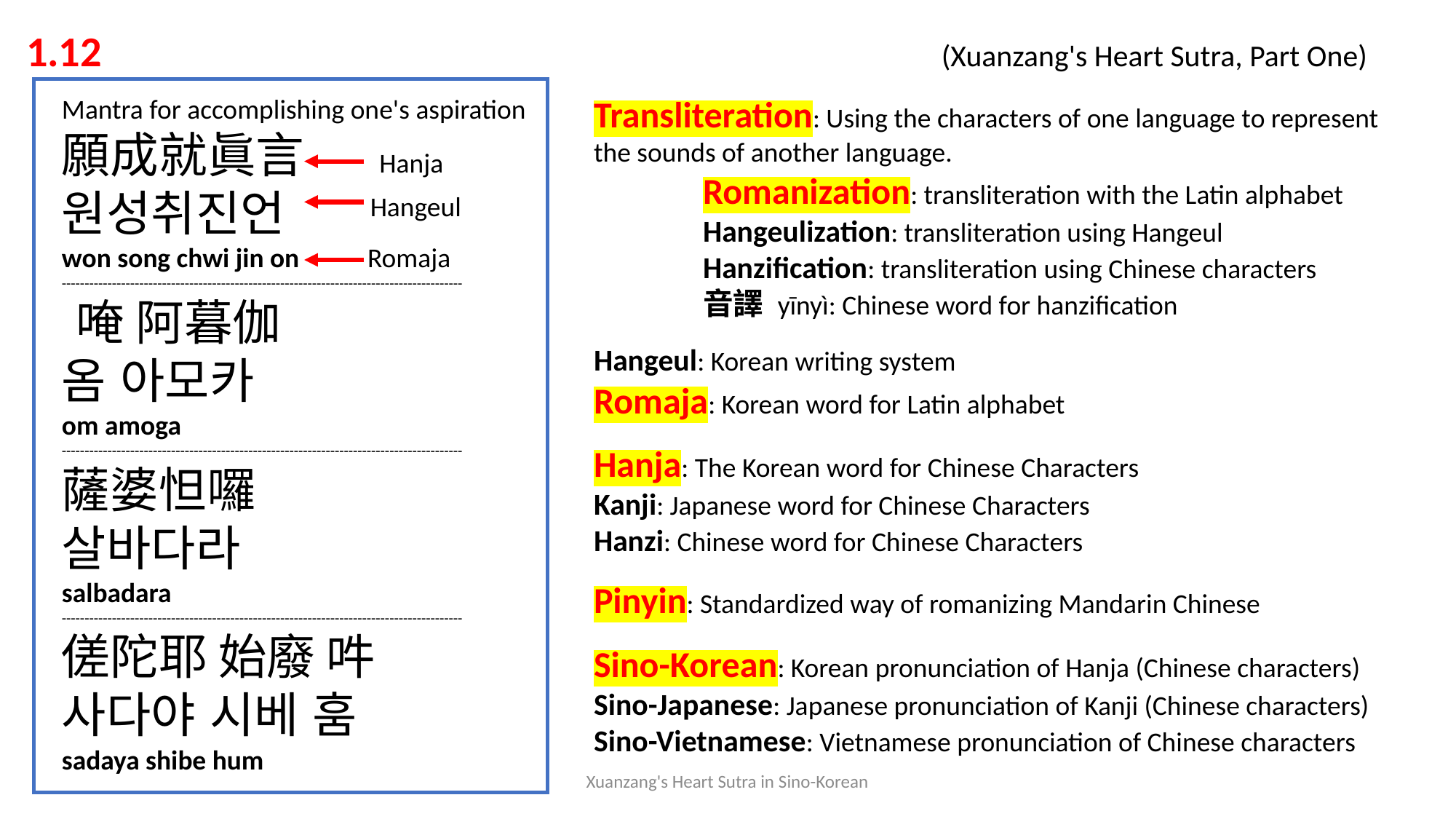

1.12  			  			                           (Xuanzang's Heart Sutra, Part One)

Mantra for accomplishing one's aspiration
願成就眞言           Hanja
원성취진언
won song chwi jin on           Romaja
----------------------------------------------------------------------------------------
 唵 阿暮伽
옴 아모카
om amoga
----------------------------------------------------------------------------------------
薩婆怛囉
살바다라
salbadara
----------------------------------------------------------------------------------------
傞陀耶 始廢 吽
사다야 시베 훔
sadaya shibe hum
Transliteration: Using the characters of one language to represent the sounds of another language.
	Romanization: transliteration with the Latin alphabet
	Hangeulization: transliteration using Hangeul
	Hanzification: transliteration using Chinese characters
	音譯 yīnyì: Chinese word for hanzification

Hangeul: Korean writing system
Romaja: Korean word for Latin alphabet

Hanja: The Korean word for Chinese Characters
Kanji: Japanese word for Chinese Characters
Hanzi: Chinese word for Chinese Characters

Pinyin: Standardized way of romanizing Mandarin Chinese

Sino-Korean: Korean pronunciation of Hanja (Chinese characters)
Sino-Japanese: Japanese pronunciation of Kanji (Chinese characters)
Sino-Vietnamese: Vietnamese pronunciation of Chinese characters
Hangeul
Xuanzang's Heart Sutra in Sino-Korean